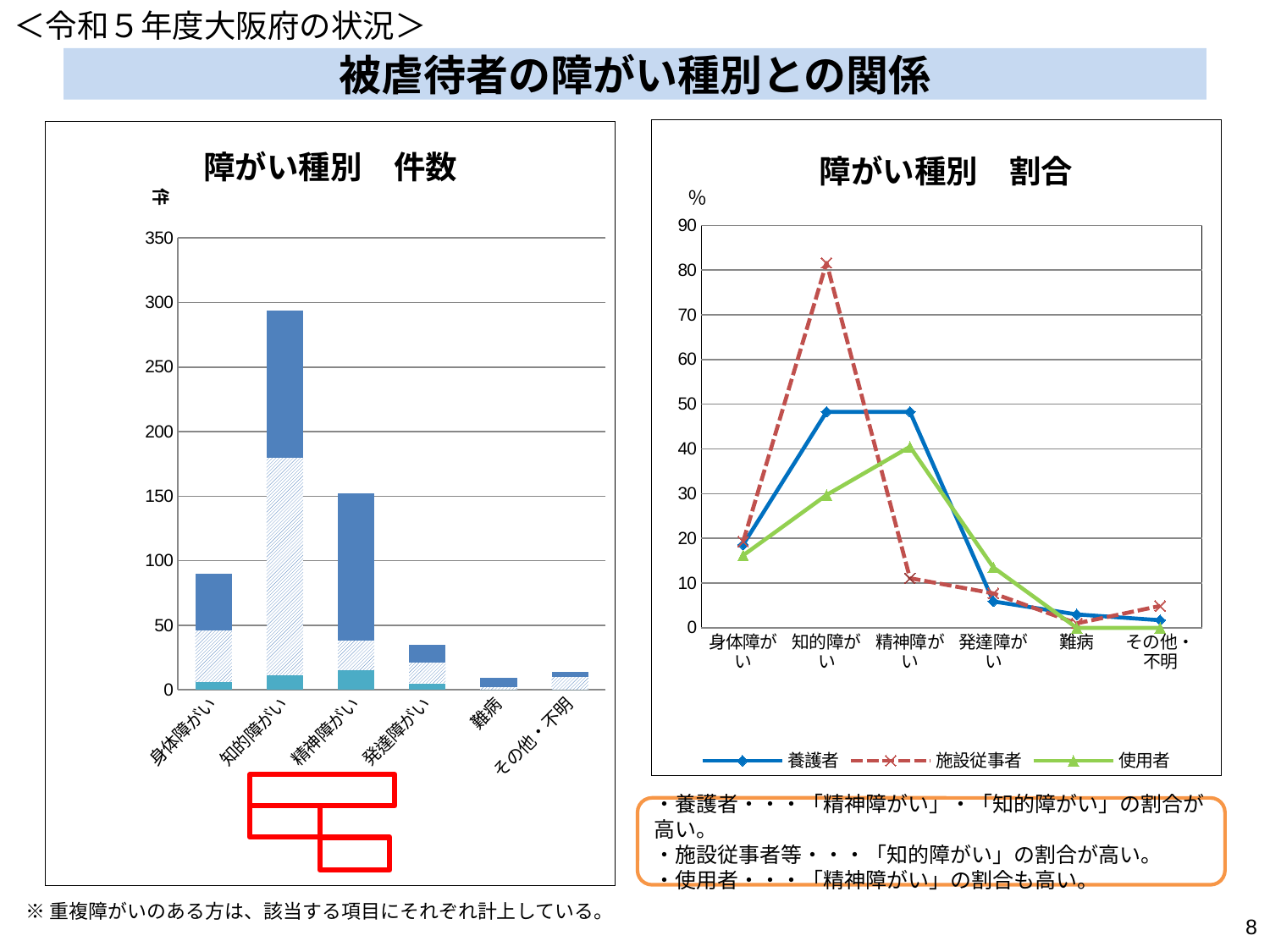

＜令和５年度大阪府の状況＞
# 被虐待者の障がい種別との関係

### Chart: 障がい種別　割合

| Category | 養護者 | 施設従事者 | 使用者 |
|---|---|---|---|
| 身体障がい | 18.6 | 19.3 | 16.2 |
| 知的障がい | 48.3 | 81.6 | 29.7 |
| 精神障がい | 48.3 | 11.1 | 40.5 |
| 発達障がい | 5.9 | 7.7 | 13.5 |
| 難病 | 3.0 | 1.0 | 0.0 |
| その他・不明 | 1.7 | 4.9 | 0.0 |

### Chart: 障がい種別　件数

| Category | 使用者 | 施設従事者 | 養護者 |
|---|---|---|---|
| 身体障がい | 6.0 | 40.0 | 44.0 |
| 知的障がい | 11.0 | 169.0 | 114.0 |
| 精神障がい | 15.0 | 23.0 | 114.0 |
| 発達障がい | 5.0 | 16.0 | 14.0 |
| 難病 | 0.0 | 2.0 | 7.0 |
| その他・不明 | 0.0 | 10.0 | 4.0 |
・養護者・・・「精神障がい」・「知的障がい」の割合が高い。
・施設従事者等・・・「知的障がい」の割合が高い。
・使用者・・・「精神障がい」の割合も高い。
※重複障がいのある方は、該当する項目にそれぞれ計上している。
8